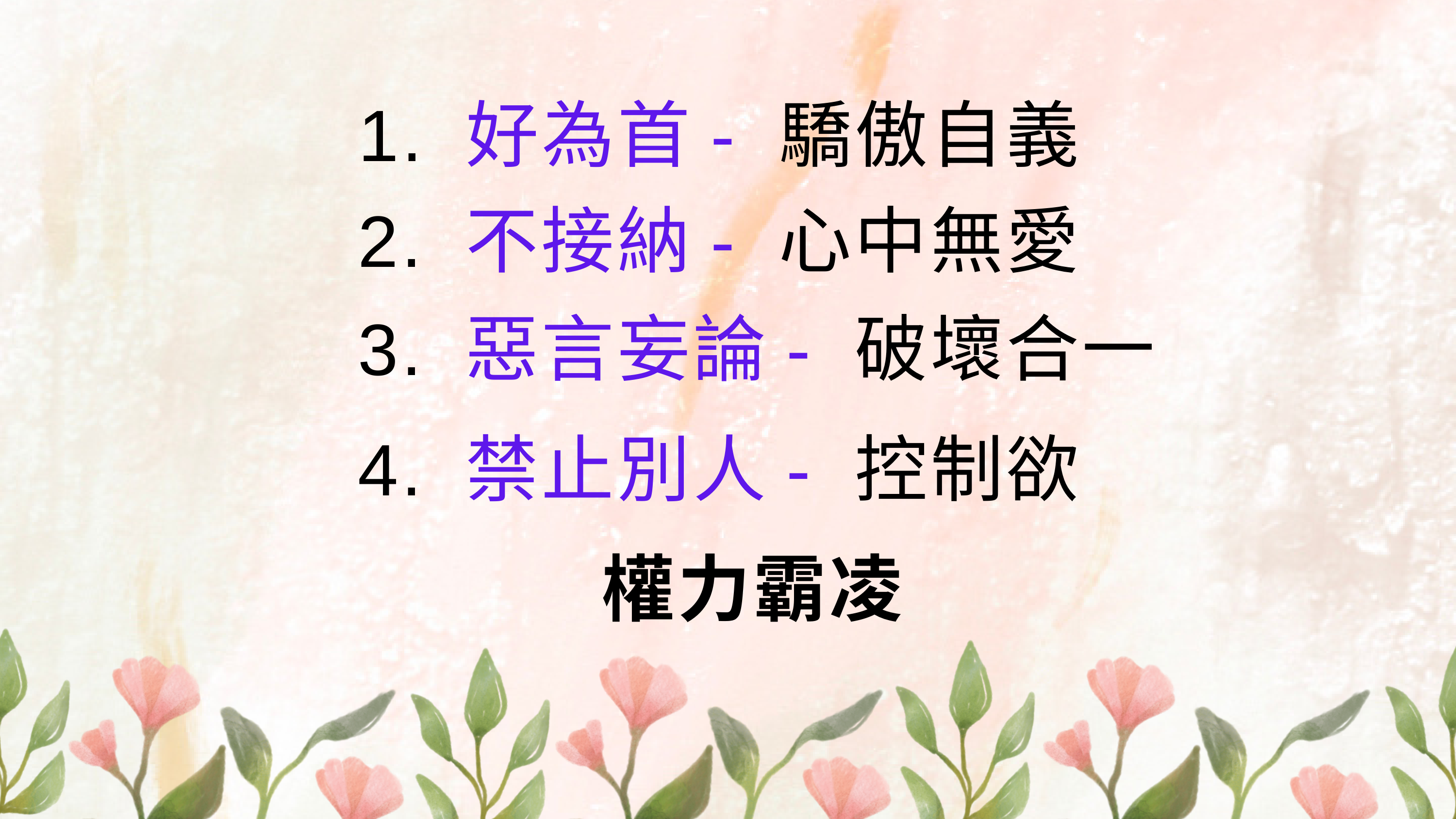

1. 好為首- 驕傲自義
2. 不接納- 心中無愛
3. 惡言妄論- 破壞合一
4. 禁止別人- 控制欲
權力霸凌